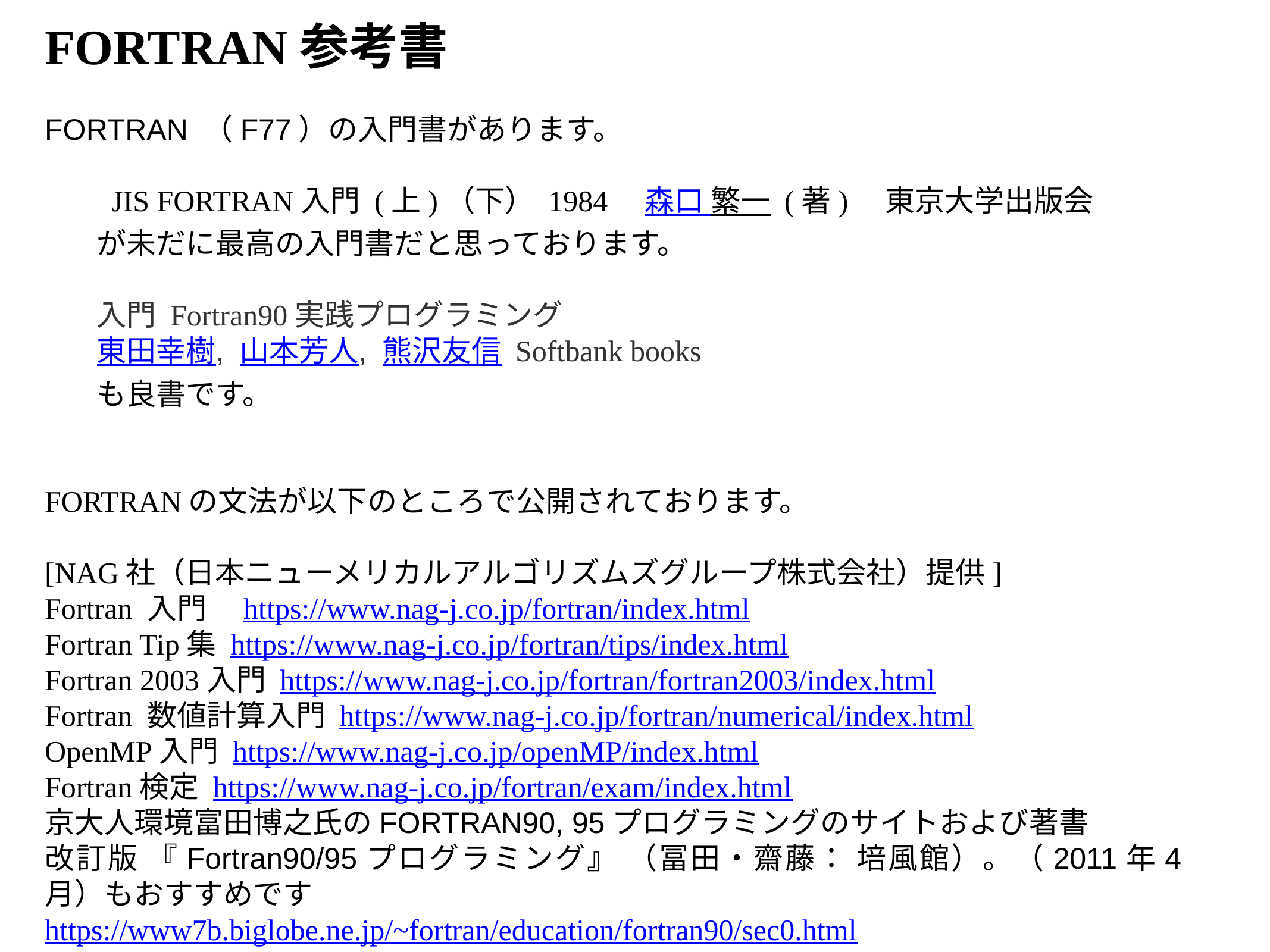

FORTRAN参考書

FORTRAN （F77）の入門書があります。

　　JIS FORTRAN入門 (上)（下） 1984　森口 繁一 (著)　東京大学出版会
が未だに最高の入門書だと思っております。

入門 Fortran90実践プログラミング
東田幸樹, 山本芳人, 熊沢友信 Softbank books
も良書です。

FORTRANの文法が以下のところで公開されております。

[NAG社（日本ニューメリカルアルゴリズムズグループ株式会社）提供]
Fortran 入門　https://www.nag-j.co.jp/fortran/index.html
Fortran Tip集 https://www.nag-j.co.jp/fortran/tips/index.html
Fortran 2003入門 https://www.nag-j.co.jp/fortran/fortran2003/index.html
Fortran 数値計算入門 https://www.nag-j.co.jp/fortran/numerical/index.html
OpenMP入門 https://www.nag-j.co.jp/openMP/index.html
Fortran検定 https://www.nag-j.co.jp/fortran/exam/index.html
京大人環境富田博之氏のFORTRAN90, 95プログラミングのサイトおよび著書
改訂版 『Fortran90/95プログラミング』 （冨田・齋藤： 培風館）。（2011年4月）もおすすめです
https://www7b.biglobe.ne.jp/~fortran/education/fortran90/sec0.html